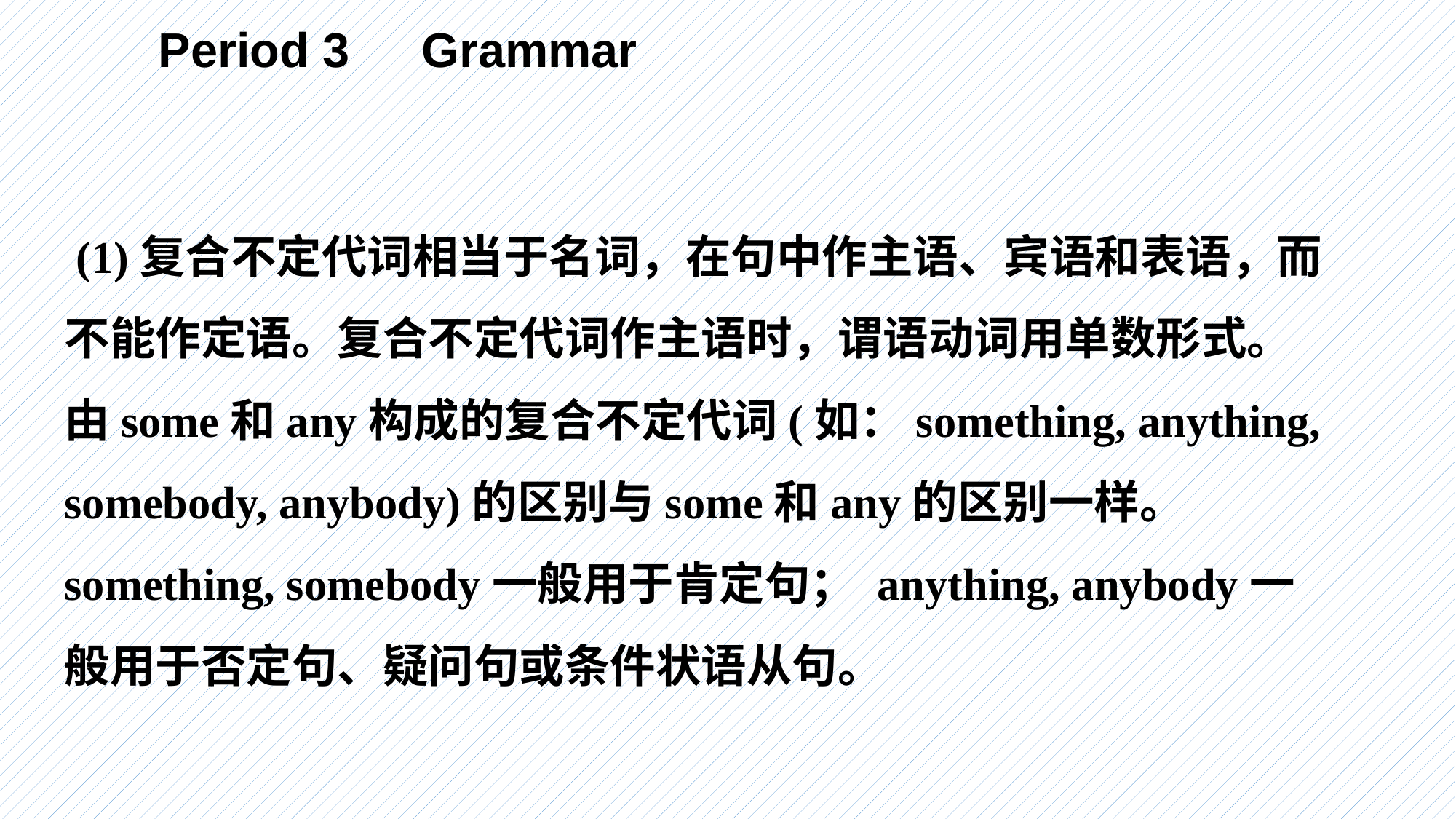

Period 3　Grammar
 (1)复合不定代词相当于名词，在句中作主语、宾语和表语，而不能作定语。复合不定代词作主语时，谓语动词用单数形式。由some­和any­构成的复合不定代词(如：something, anything, somebody, anybody)的区别与some和any的区别一样。 something, somebody一般用于肯定句； anything, anybody一般用于否定句、疑问句或条件状语从句。